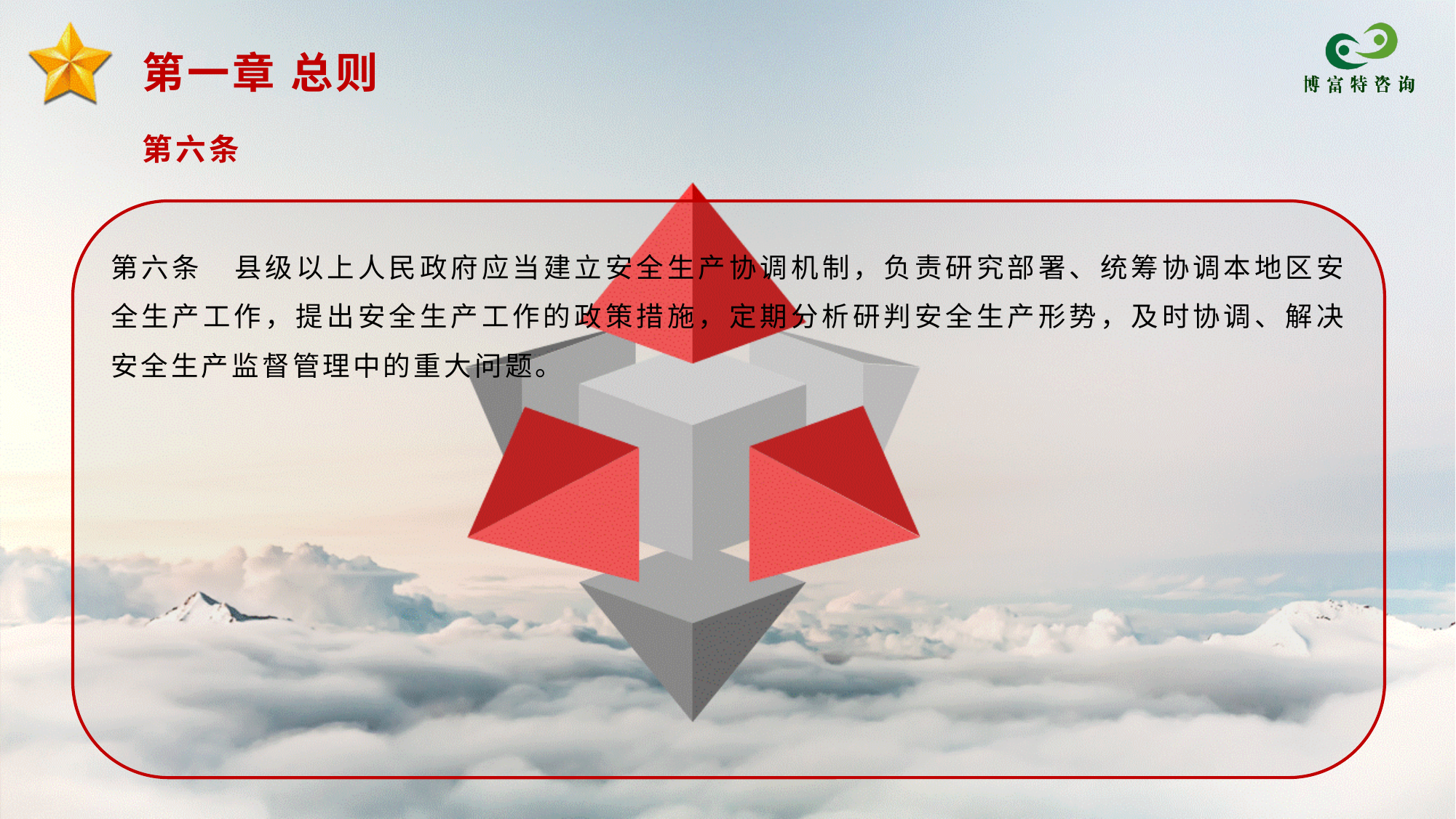

第一章 总则
第六条
第六条　县级以上人民政府应当建立安全生产协调机制，负责研究部署、统筹协调本地区安全生产工作，提出安全生产工作的政策措施，定期分析研判安全生产形势，及时协调、解决安全生产监督管理中的重大问题。